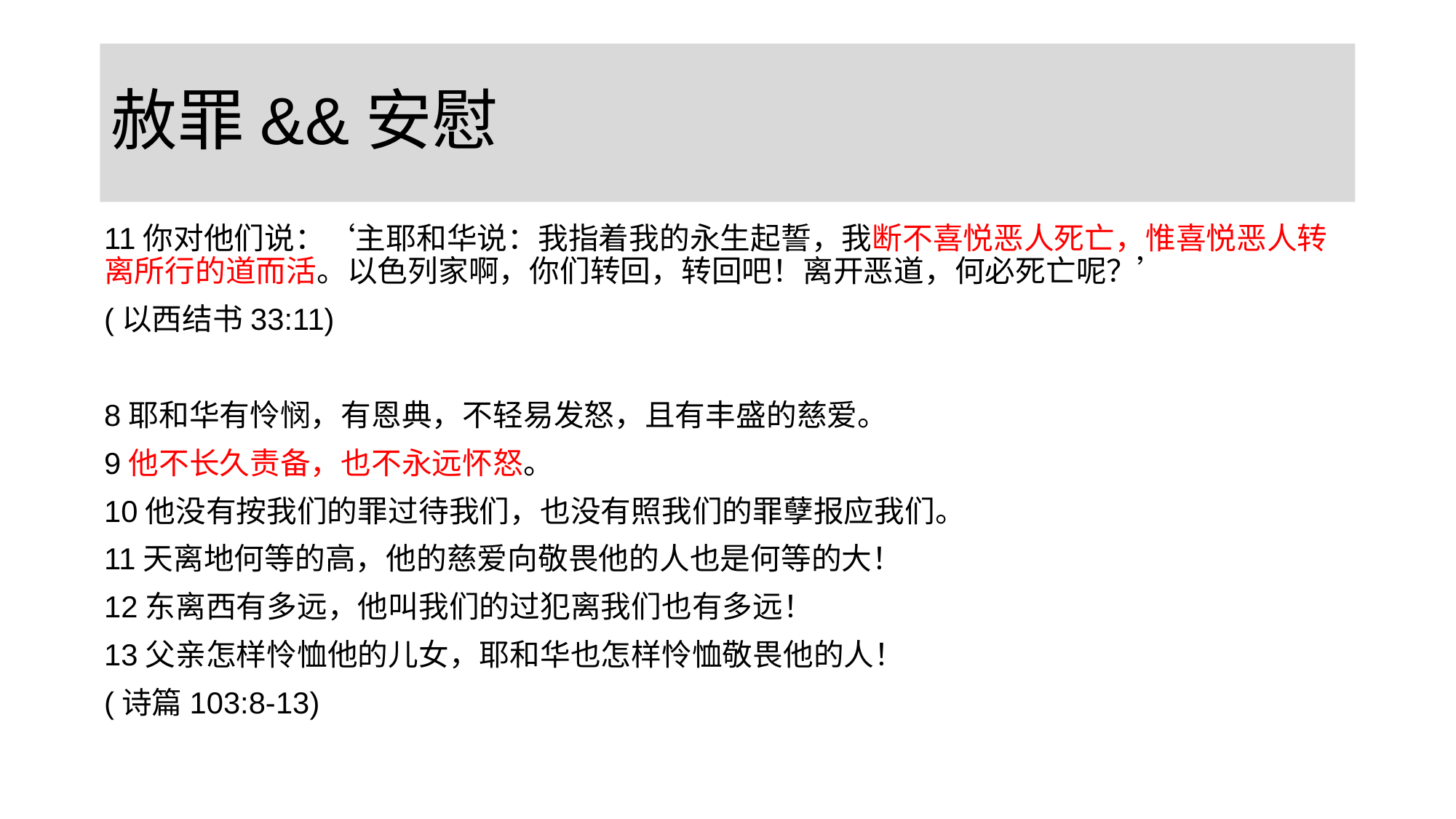

# 赦罪&&安慰
11你对他们说：‘主耶和华说：我指着我的永生起誓，我断不喜悦恶人死亡，惟喜悦恶人转离所行的道而活。以色列家啊，你们转回，转回吧！离开恶道，何必死亡呢？’
(以西结书33:11)

8耶和华有怜悯，有恩典，不轻易发怒，且有丰盛的慈爱。
9他不长久责备，也不永远怀怒。
10他没有按我们的罪过待我们，也没有照我们的罪孽报应我们。
11天离地何等的高，他的慈爱向敬畏他的人也是何等的大！
12东离西有多远，他叫我们的过犯离我们也有多远！
13父亲怎样怜恤他的儿女，耶和华也怎样怜恤敬畏他的人！
(诗篇103:8-13)